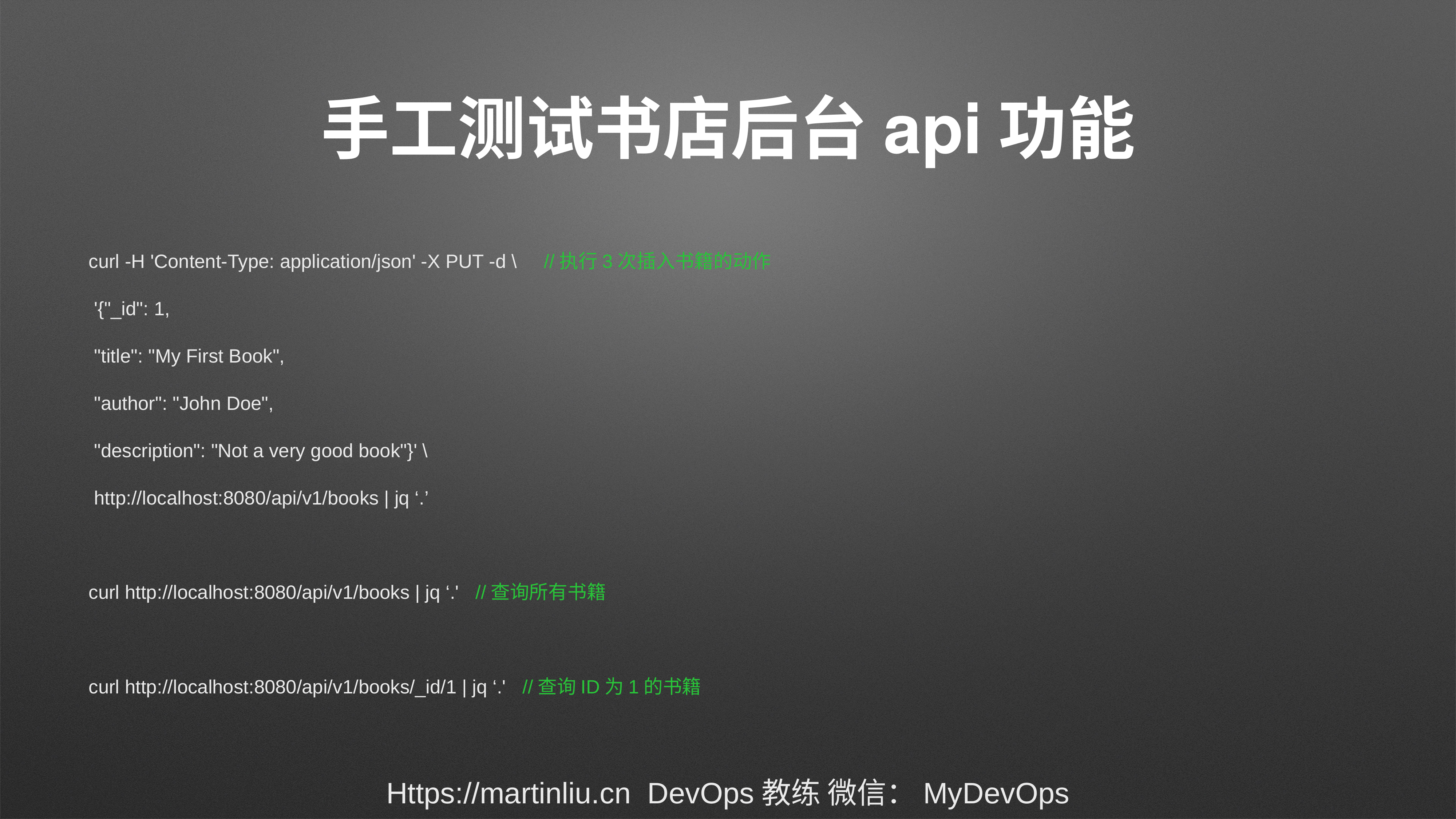

# 手工测试书店后台api功能
curl -H 'Content-Type: application/json' -X PUT -d \     //执行3次插入书籍的动作
 '{"_id": 1,
 "title": "My First Book",
 "author": "John Doe",
 "description": "Not a very good book"}' \
 http://localhost:8080/api/v1/books | jq ‘.’

curl http://localhost:8080/api/v1/books | jq ‘.'   //查询所有书籍

curl http://localhost:8080/api/v1/books/_id/1 | jq ‘.'   //查询ID为1的书籍